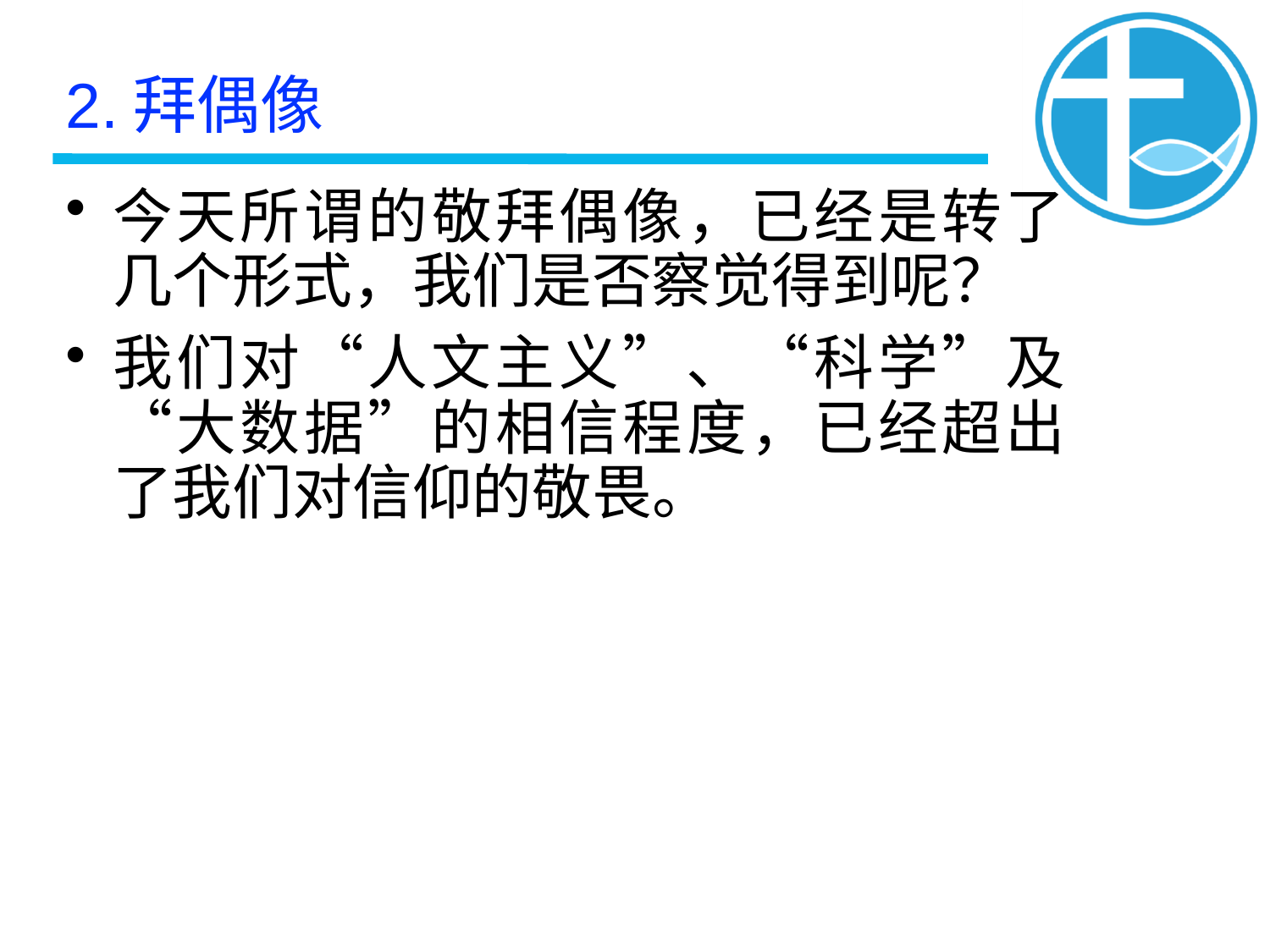

2.拜偶像
今天所谓的敬拜偶像，已经是转了几个形式，我们是否察觉得到呢？
我们对“人文主义”、“科学”及“大数据”的相信程度，已经超出了我们对信仰的敬畏。